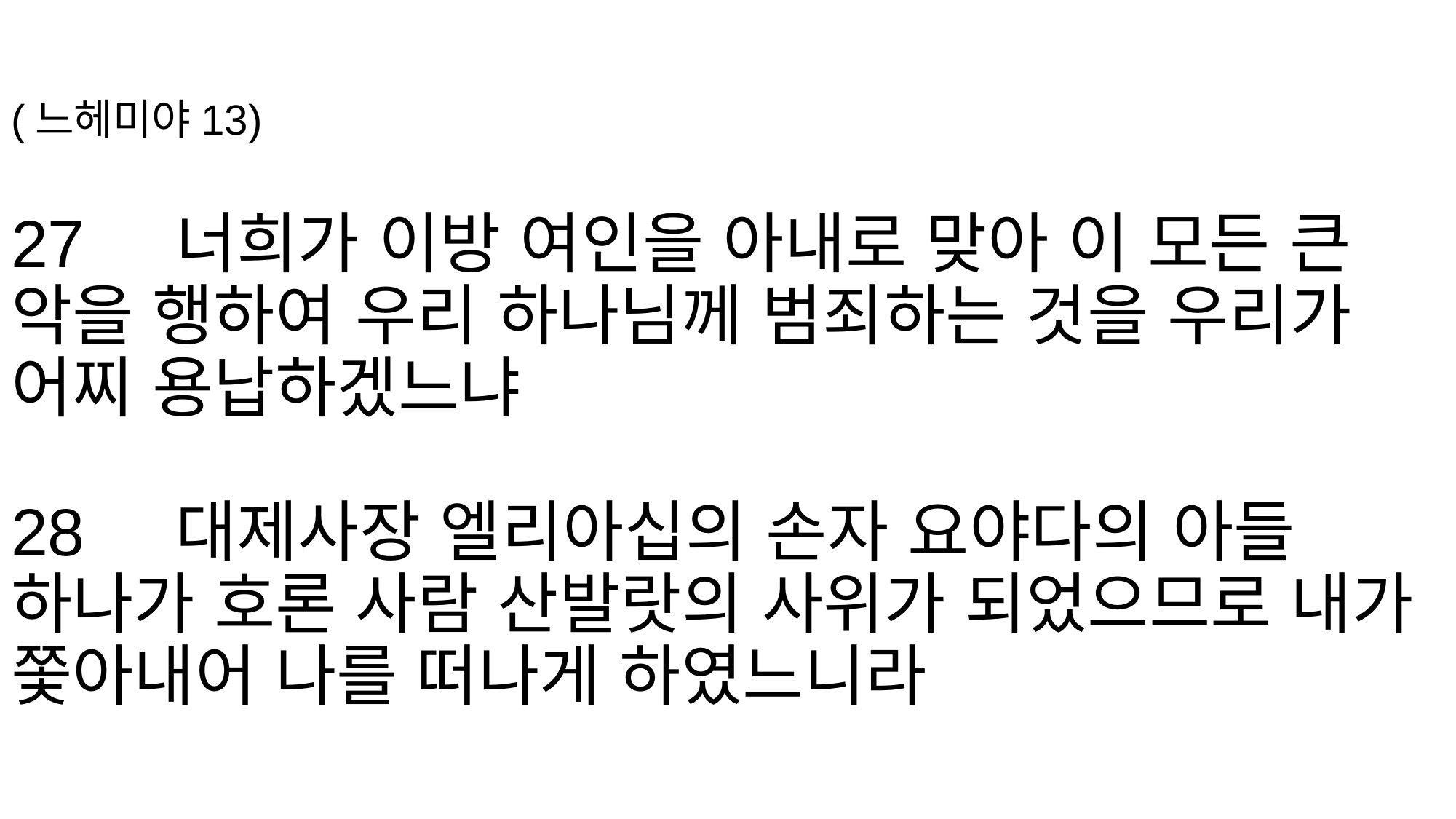

# (느헤미야13) 27    너희가 이방 여인을 아내로 맞아 이 모든 큰 악을 행하여 우리 하나님께 범죄하는 것을 우리가 어찌 용납하겠느냐 28    대제사장 엘리아십의 손자 요야다의 아들 하나가 호론 사람 산발랏의 사위가 되었으므로 내가 쫓아내어 나를 떠나게 하였느니라